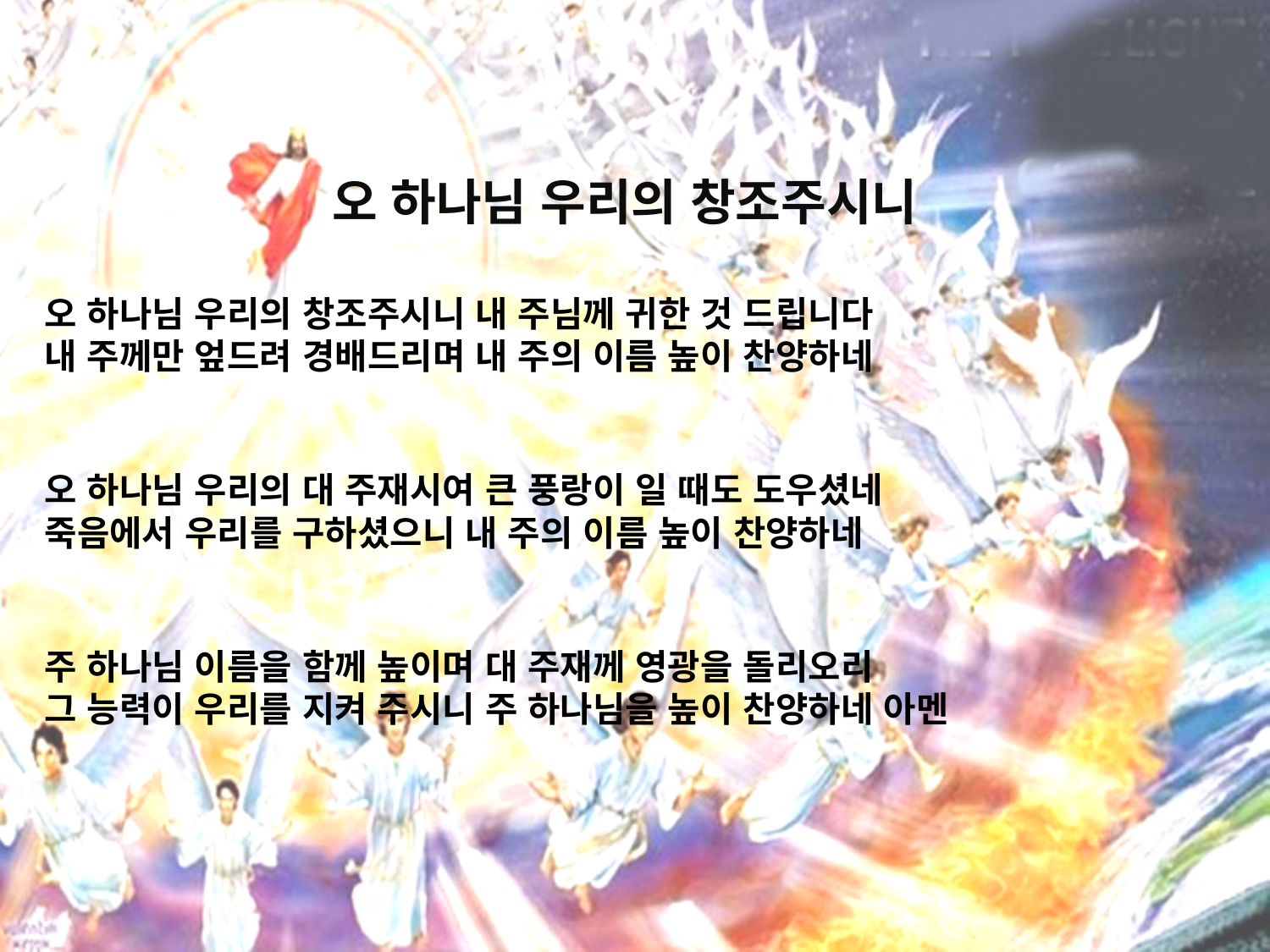

# 오 하나님 우리의 창조주시니
오 하나님 우리의 창조주시니 내 주님께 귀한 것 드립니다
내 주께만 엎드려 경배드리며 내 주의 이름 높이 찬양하네
오 하나님 우리의 대 주재시여 큰 풍랑이 일 때도 도우셨네
죽음에서 우리를 구하셨으니 내 주의 이름 높이 찬양하네
주 하나님 이름을 함께 높이며 대 주재께 영광을 돌리오리
그 능력이 우리를 지켜 주시니 주 하나님을 높이 찬양하네 아멘